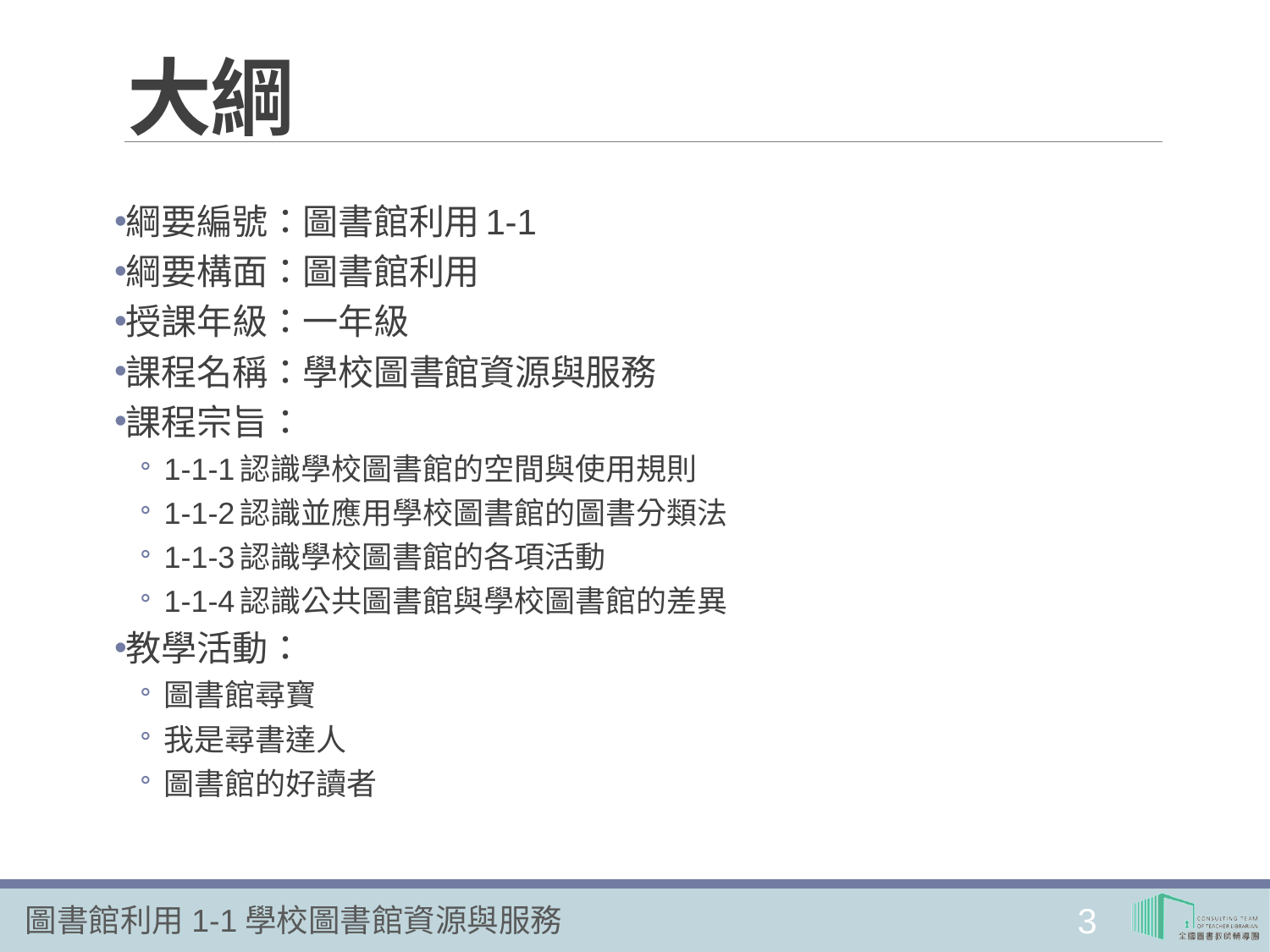

# 大綱
綱要編號：圖書館利用1-1
綱要構面：圖書館利用
授課年級：一年級
課程名稱：學校圖書館資源與服務
課程宗旨：
1-1-1認識學校圖書館的空間與使用規則
1-1-2認識並應用學校圖書館的圖書分類法
1-1-3認識學校圖書館的各項活動
1-1-4認識公共圖書館與學校圖書館的差異
教學活動：
圖書館尋寶
我是尋書達人
圖書館的好讀者